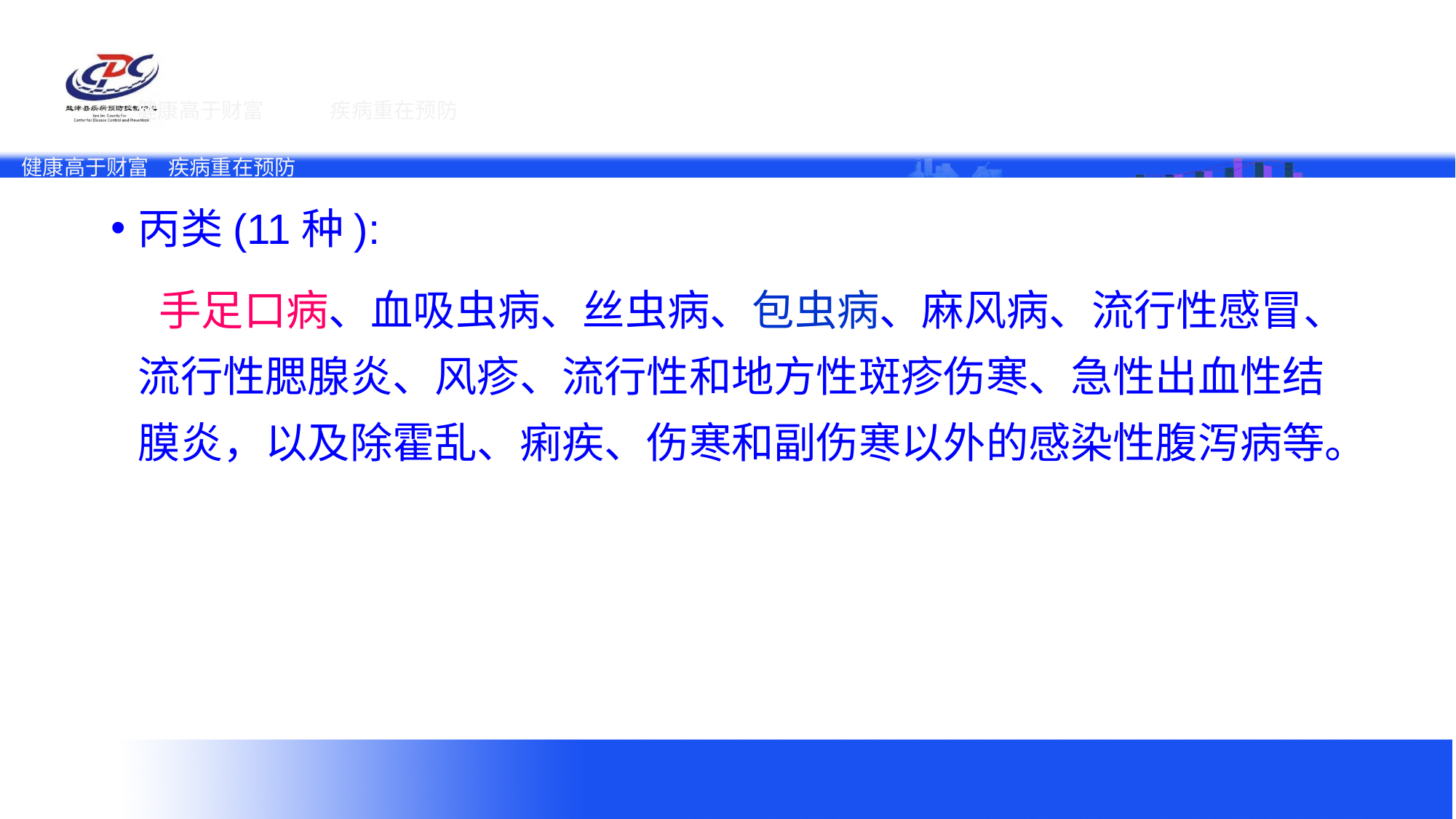

丙类(11种):
    手足口病、血吸虫病、丝虫病、包虫病、麻风病、流行性感冒、流行性腮腺炎、风疹、流行性和地方性斑疹伤寒、急性出血性结膜炎，以及除霍乱、痢疾、伤寒和副伤寒以外的感染性腹泻病等。